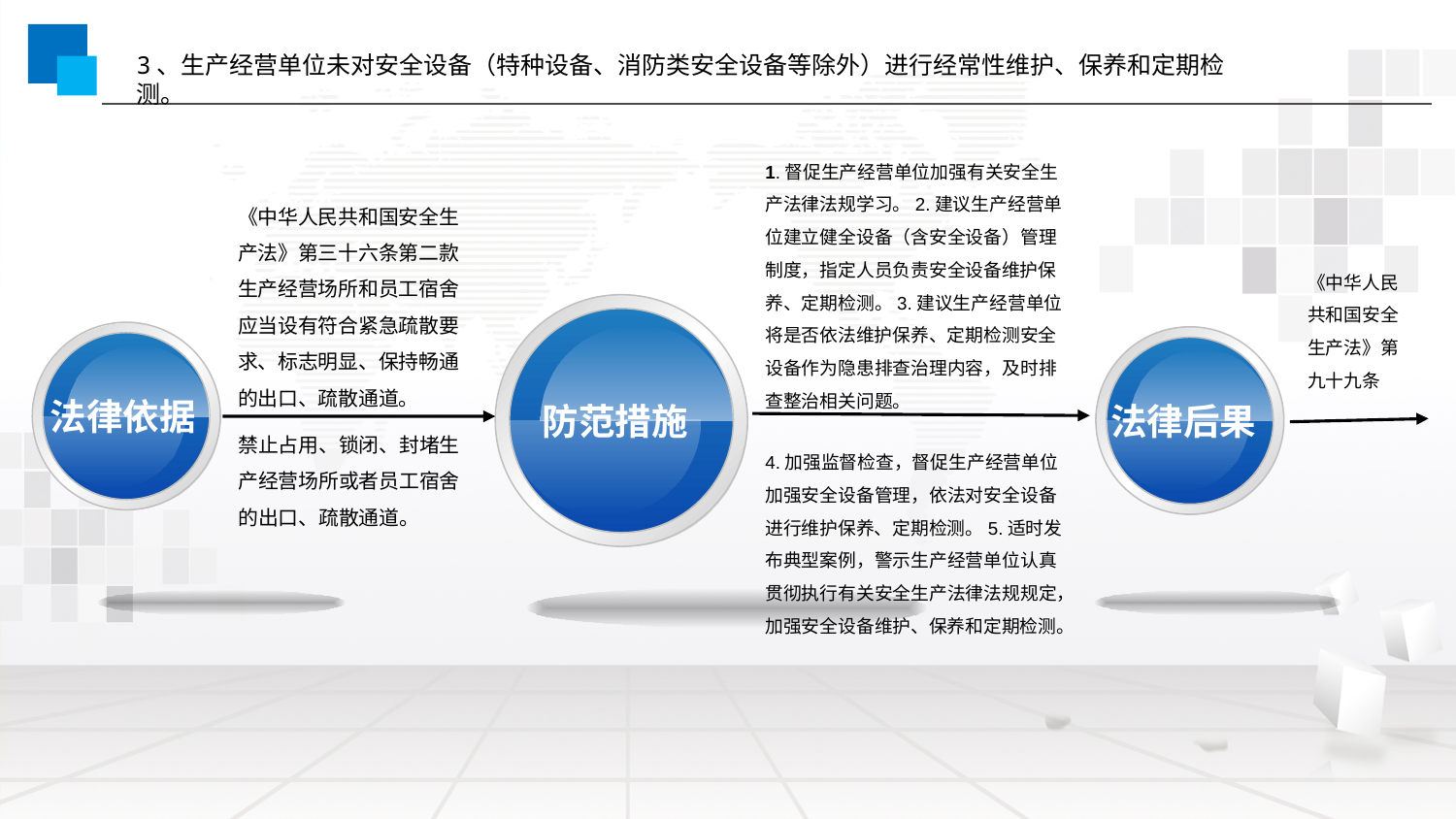

3、生产经营单位未对安全设备（特种设备、消防类安全设备等除外）进行经常性维护、保养和定期检测。
1.督促生产经营单位加强有关安全生产法律法规学习。2.建议生产经营单位建立健全设备（含安全设备）管理制度，指定人员负责安全设备维护保养、定期检测。3.建议生产经营单位将是否依法维护保养、定期检测安全设备作为隐患排查治理内容，及时排查整治相关问题。
《中华人民共和国安全生产法》第三十六条第二款生产经营场所和员工宿舍应当设有符合紧急疏散要求、标志明显、保持畅通的出口、疏散通道。
《中华人民共和国安全生产法》第九十九条

防范措施

法律依据

法律后果

4.加强监督检查，督促生产经营单位加强安全设备管理，依法对安全设备进行维护保养、定期检测。5.适时发布典型案例，警示生产经营单位认真贯彻执行有关安全生产法律法规规定，加强安全设备维护、保养和定期检测。

禁止占用、锁闭、封堵生产经营场所或者员工宿舍的出口、疏散通道。